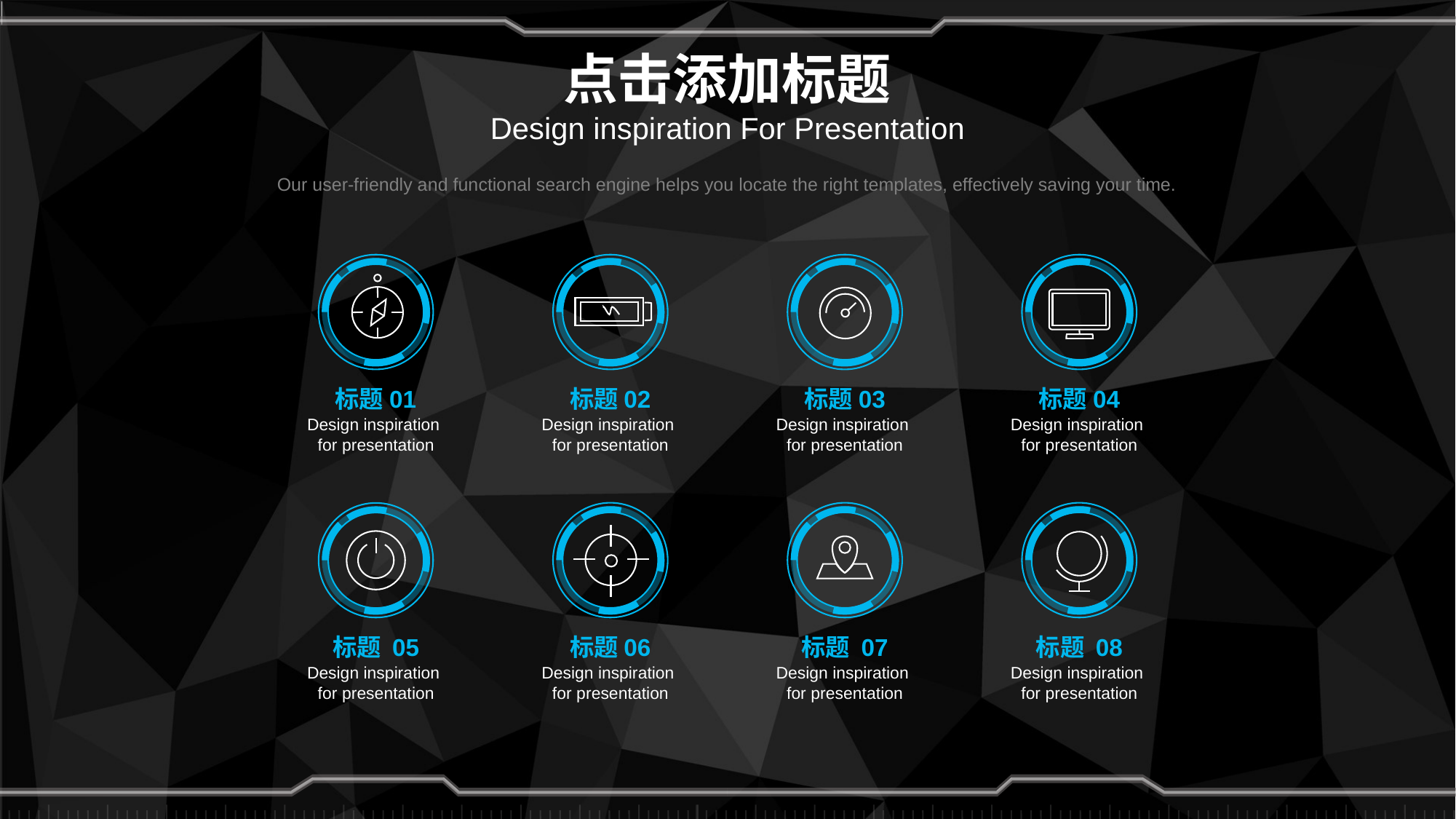

# 点击添加标题
Design inspiration For Presentation
Our user-friendly and functional search engine helps you locate the right templates, effectively saving your time.

标题01
Design inspiration
for presentation

标题02
Design inspiration
for presentation

标题03
Design inspiration
for presentation

标题04
Design inspiration
for presentation

标题06
Design inspiration
for presentation

标题 07
Design inspiration
for presentation

标题 08
Design inspiration
for presentation

标题 05
Design inspiration
for presentation